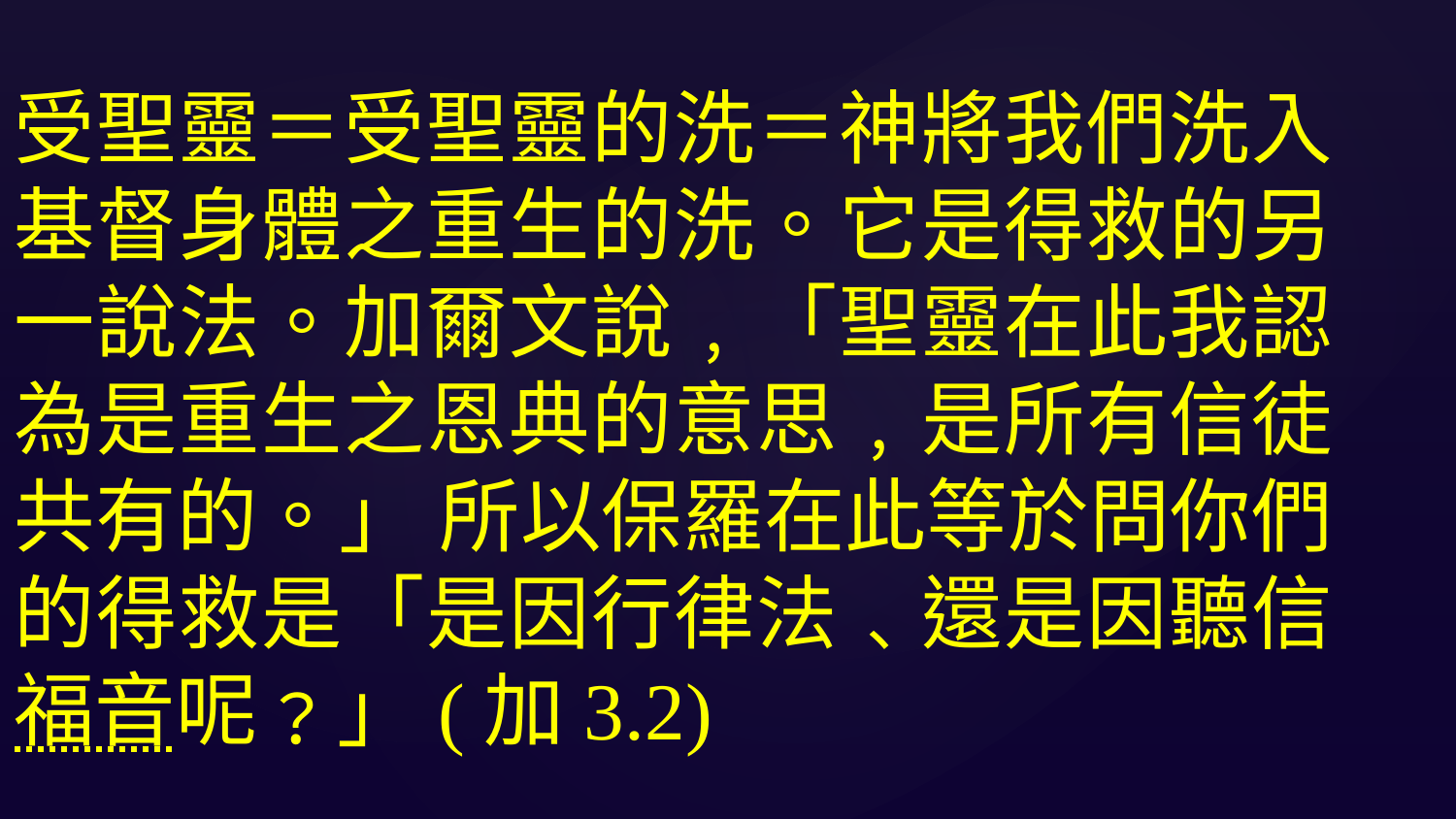

受聖靈＝受聖靈的洗＝神將我們洗入基督身體之重生的洗。它是得救的另一說法。加爾文說﹐「聖靈在此我認為是重生之恩典的意思﹐是所有信徒共有的。」 所以保羅在此等於問你們的得救是「是因行律法﹑還是因聽信福音呢﹖」(加3.2)